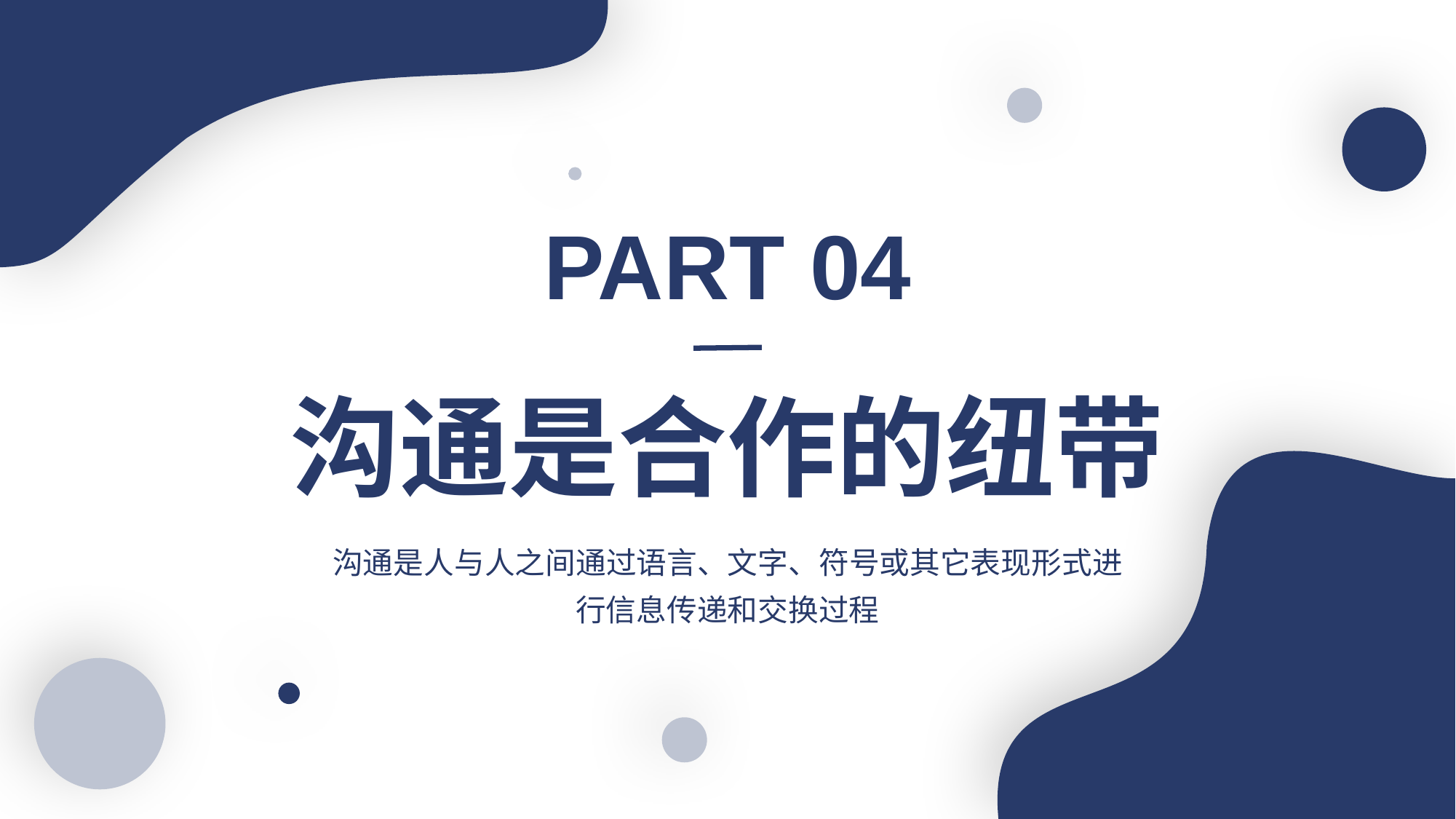

PART 04
沟通是合作的纽带

沟通是人与人之间通过语言、文字、符号或其它表现形式进行信息传递和交换过程